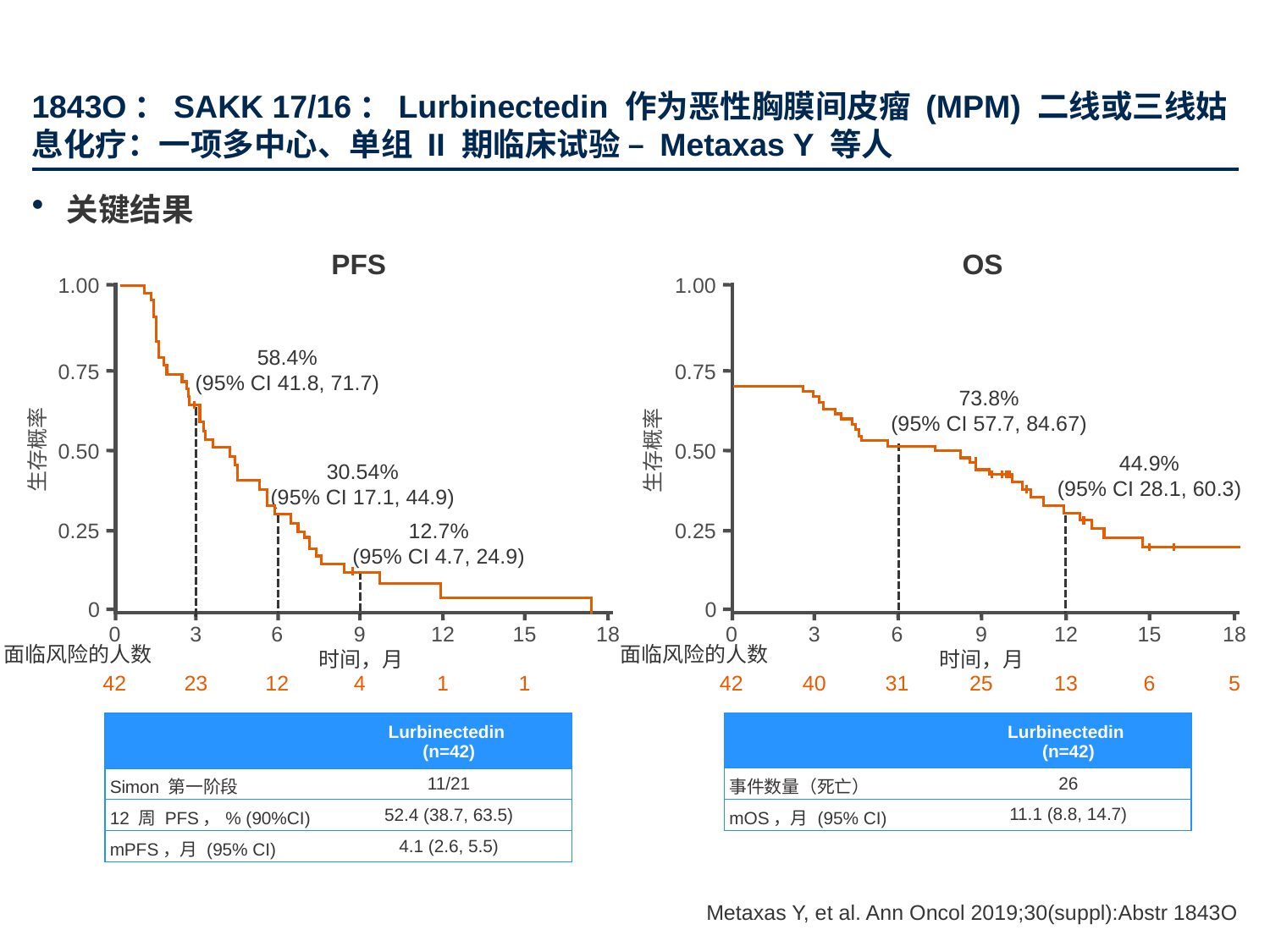

# 1843O：SAKK 17/16：Lurbinectedin 作为恶性胸膜间皮瘤 (MPM) 二线或三线姑息化疗：一项多中心、单组 II 期临床试验 – Metaxas Y 等人
关键结果

PFS
OS
1.00

0.75

生存概率
0.50

0.25

0

时间，月

42
23
12
4
1
1

58.4%
(95% CI 41.8, 71.7)
30.54%
(95% CI 17.1, 44.9)
12.7%
(95% CI 4.7, 24.9)
0
3
6
9
12
15
18
面临风险的人数
1.00

0.75

生存概率
0.50

0.25

0

时间，月
73.8%
(95% CI 57.7, 84.67)
44.9%
(95% CI 28.1, 60.3)
0
3
6
9
12
15
18
面临风险的人数
25
13
6
5
42
40
31

|  | Lurbinectedin (n=42) |
| --- | --- |
| 事件数量（死亡） | 26 |
| mOS，月 (95% CI) | 11.1 (8.8, 14.7) |
|  | Lurbinectedin (n=42) |
| --- | --- |
| Simon 第一阶段 | 11/21 |
| 12 周 PFS，% (90%CI) | 52.4 (38.7, 63.5) |
| mPFS，月 (95% CI) | 4.1 (2.6, 5.5) |
Metaxas Y, et al. Ann Oncol 2019;30(suppl):Abstr 1843O